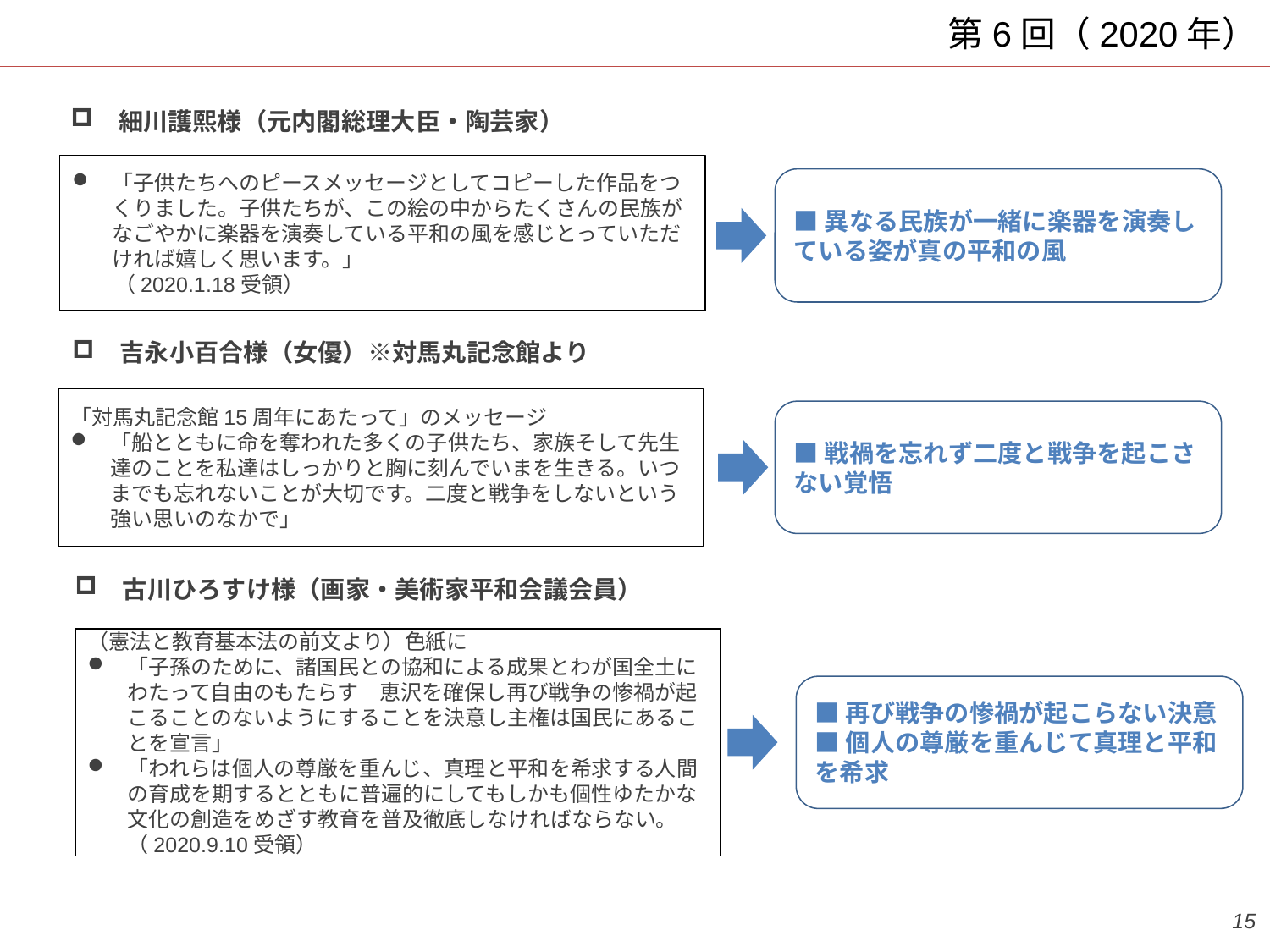

# 第6回（2020年）
細川護熙様（元内閣総理大臣・陶芸家）
「子供たちへのピースメッセージとしてコピーした作品をつくりました。子供たちが、この絵の中からたくさんの民族がなごやかに楽器を演奏している平和の風を感じとっていただければ嬉しく思います。」
　　（2020.1.18受領）
■異なる民族が一緒に楽器を演奏している姿が真の平和の風

吉永小百合様（女優）※対馬丸記念館より

「対馬丸記念館15周年にあたって」のメッセージ
「船とともに命を奪われた多くの子供たち、家族そして先生達のことを私達はしっかりと胸に刻んでいまを生きる。いつまでも忘れないことが大切です。二度と戦争をしないという強い思いのなかで」
■戦禍を忘れず二度と戦争を起こさない覚悟

古川ひろすけ様（画家・美術家平和会議会員）
（憲法と教育基本法の前文より）色紙に
「子孫のために、諸国民との協和による成果とわが国全土にわたって自由のもたらす　恵沢を確保し再び戦争の惨禍が起こることのないようにすることを決意し主権は国民にあることを宣言」
「われらは個人の尊厳を重んじ、真理と平和を希求する人間の育成を期するとともに普遍的にしてもしかも個性ゆたかな文化の創造をめざす教育を普及徹底しなければならない。　（2020.9.10受領）
■再び戦争の惨禍が起こらない決意
■個人の尊厳を重んじて真理と平和を希求